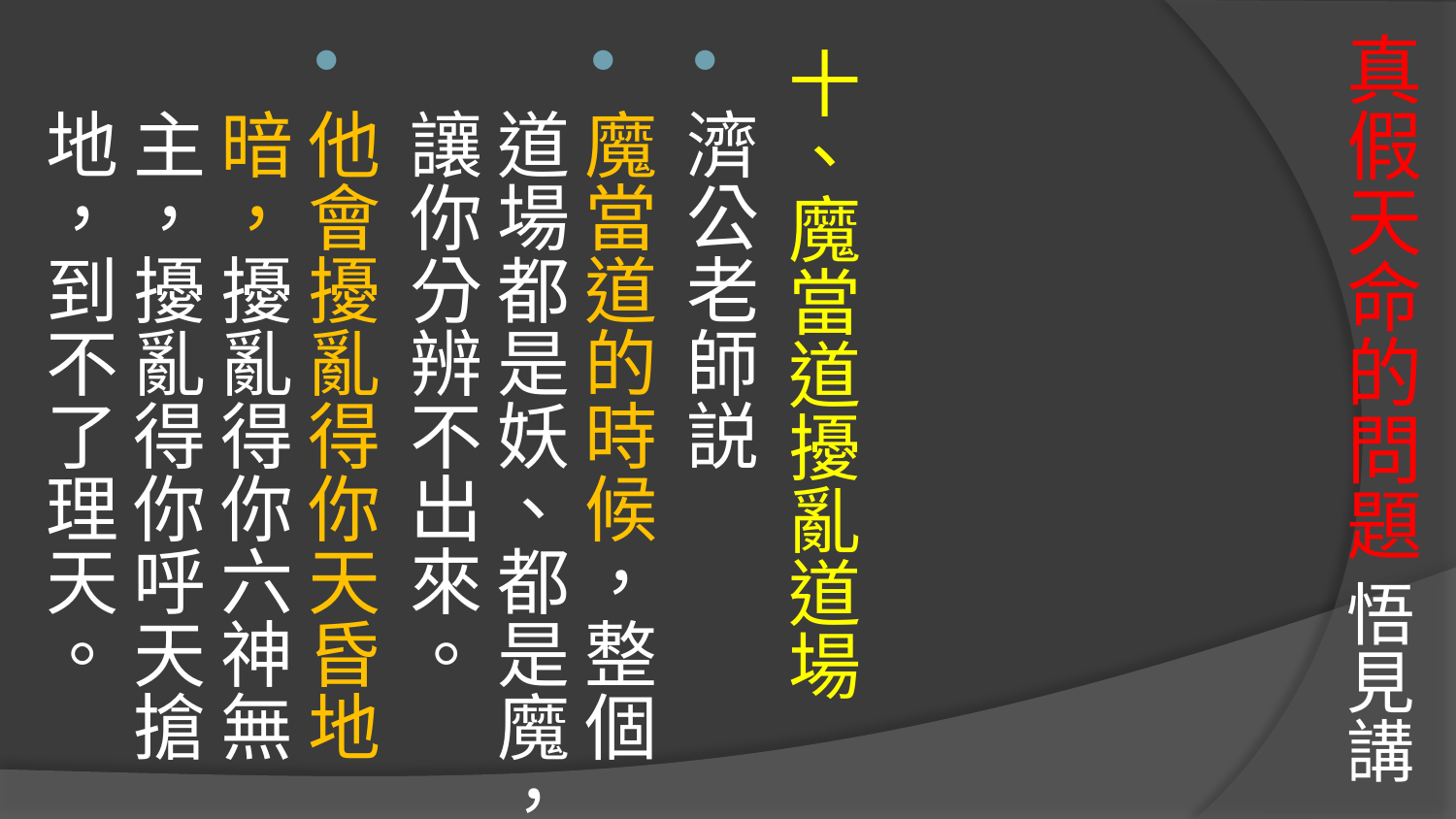

# 真假天命的問題 悟見講
十、魔當道擾亂道場
濟公老師説
魔當道的時候，整個道場都是妖、都是魔，讓你分辨不出來。
他會擾亂得你天昏地暗，擾亂得你六神無主，擾亂得你呼天搶地，到不了理天。